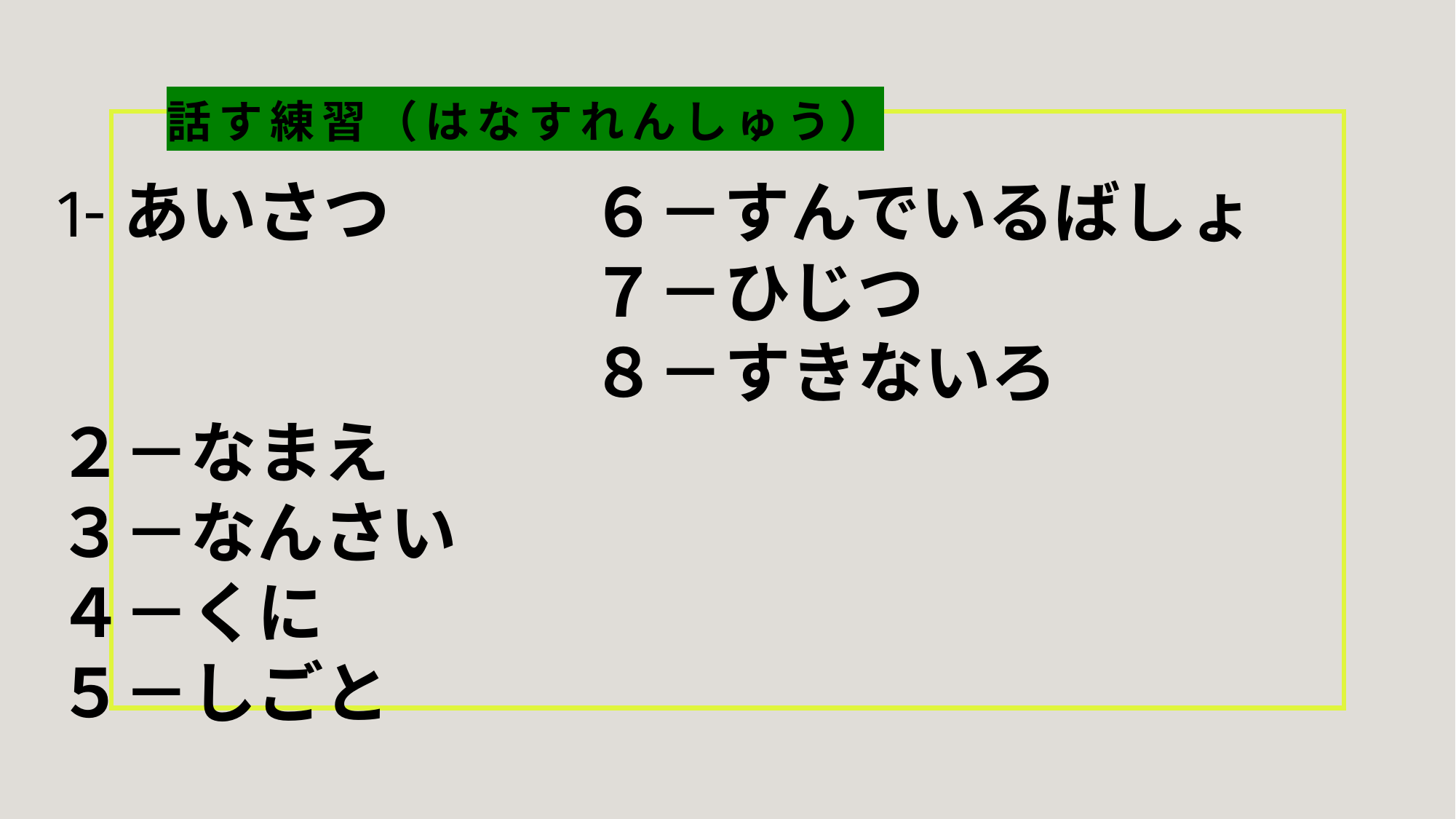

# 話す練習（はなすれんしゅう）
1-あいさつ　　　６－すんでいるばしょ
　　　　　　　　７－ひじつ
　　　　　　　　８－すきないろ
２－なまえ
３－なんさい
４－くに
５－しごと